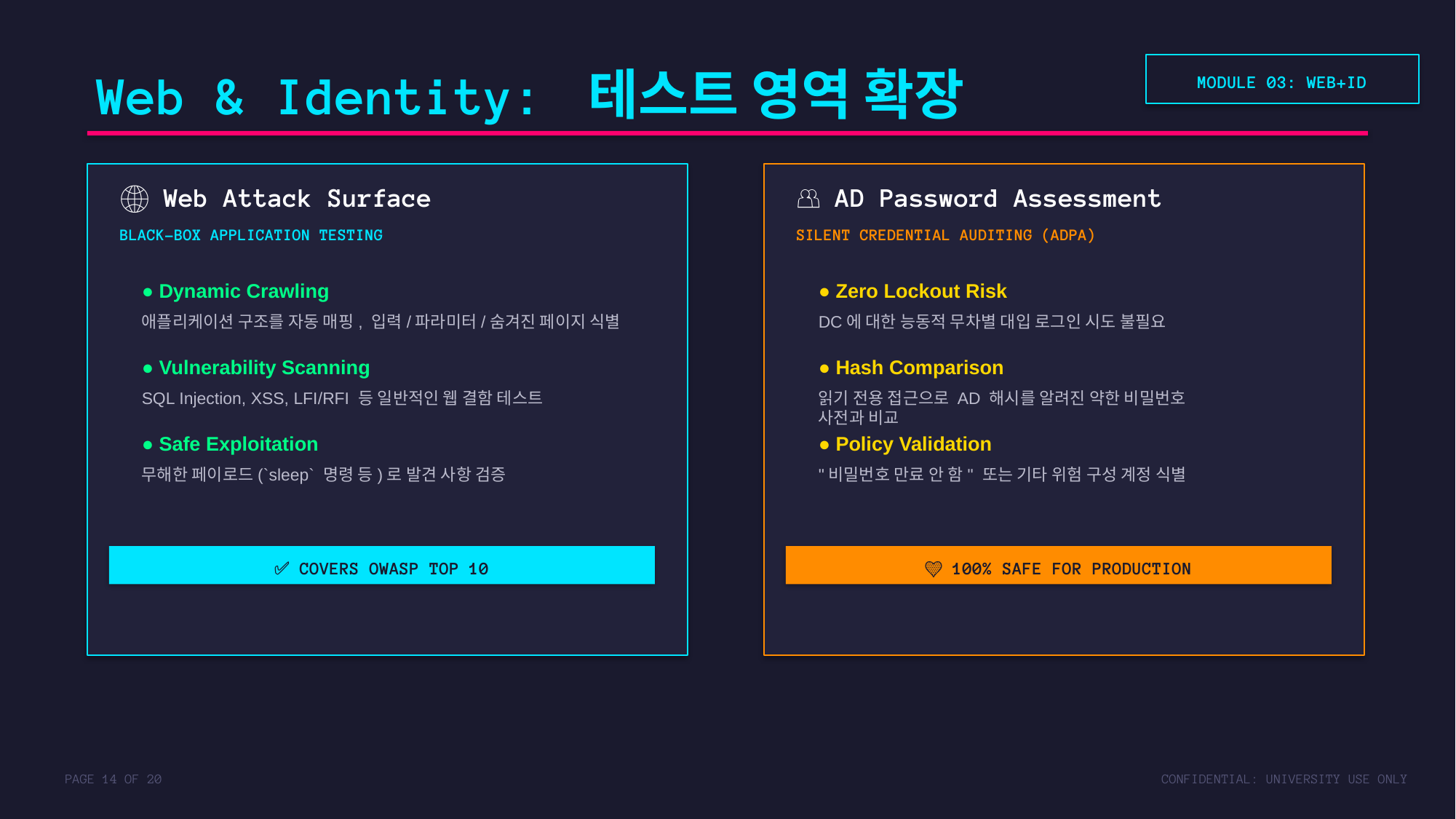

Web & Identity: 테스트 영역 확장

MODULE 03: WEB+ID

🌐 Web Attack Surface
👥 AD Password Assessment
BLACK-BOX APPLICATION TESTING
SILENT CREDENTIAL AUDITING (ADPA)
● Dynamic Crawling
● Zero Lockout Risk
애플리케이션 구조를 자동 매핑, 입력/파라미터/숨겨진 페이지 식별
DC에 대한 능동적 무차별 대입 로그인 시도 불필요
● Vulnerability Scanning
● Hash Comparison
SQL Injection, XSS, LFI/RFI 등 일반적인 웹 결함 테스트
읽기 전용 접근으로 AD 해시를 알려진 약한 비밀번호
사전과 비교
● Safe Exploitation
● Policy Validation
무해한 페이로드(`sleep` 명령 등)로 발견 사항 검증
"비밀번호 만료 안 함" 또는 기타 위험 구성 계정 식별

✅ COVERS OWASP TOP 10
💛 100% SAFE FOR PRODUCTION
PAGE 14 OF 20
CONFIDENTIAL: UNIVERSITY USE ONLY